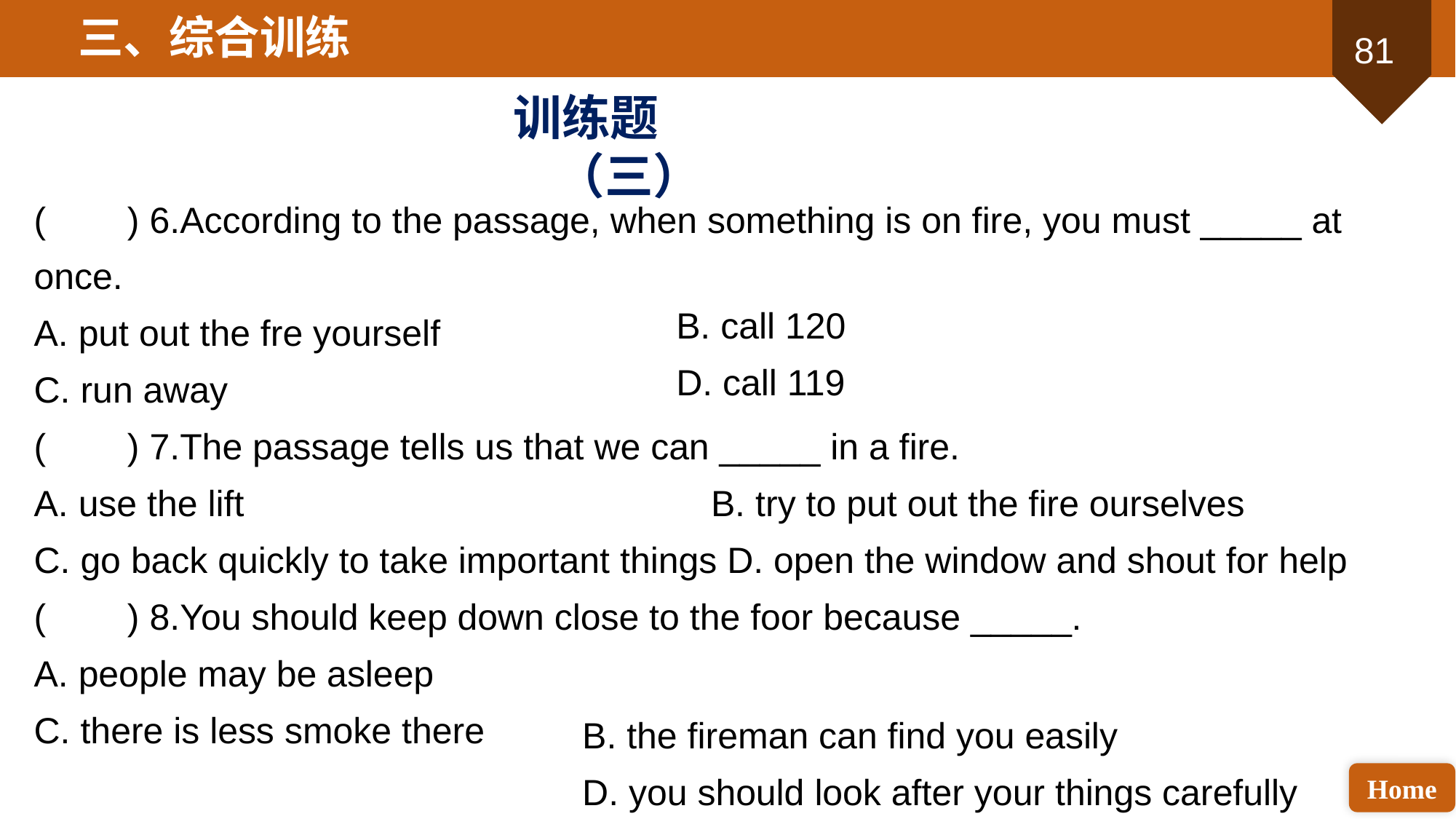

三、综合训练
训练题（三）
(        ) 6.According to the passage, when something is on fire, you must _____ at once.
A. put out the fre yourself
C. run away
(        ) 7.The passage tells us that we can _____ in a fire.
A. use the lift                                              B. try to put out the fire ourselves
C. go back quickly to take important things D. open the window and shout for help
(        ) 8.You should keep down close to the foor because _____.
A. people may be asleep
C. there is less smoke there
B. call 120
D. call 119
B. the fireman can find you easily
D. you should look after your things carefully